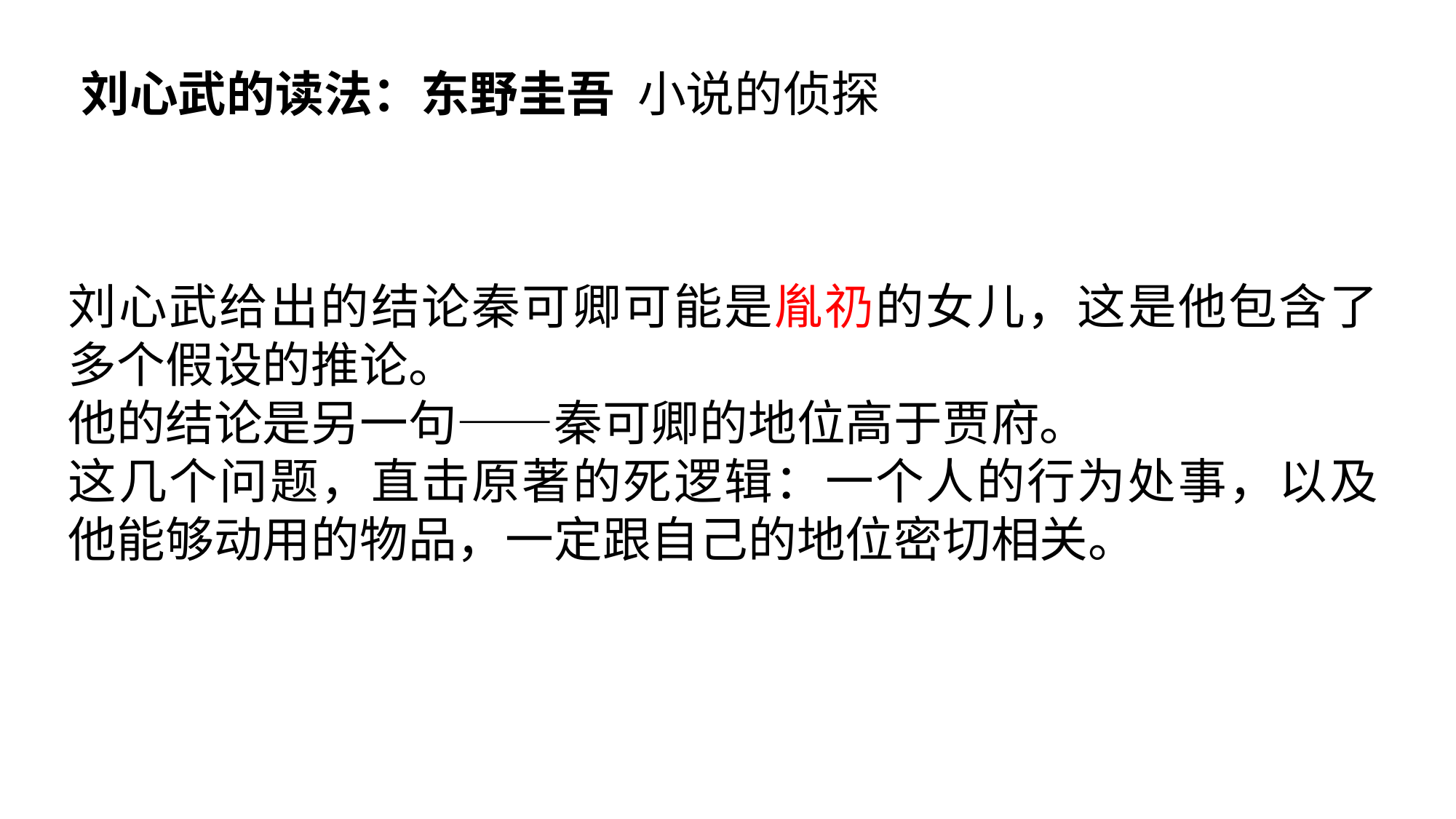

刘心武的读法：东野圭吾  小说的侦探
刘心武给出的结论秦可卿可能是胤礽的女儿，这是他包含了多个假设的推论。
他的结论是另一句——秦可卿的地位高于贾府。
这几个问题，直击原著的死逻辑：一个人的行为处事，以及他能够动用的物品，一定跟自己的地位密切相关。